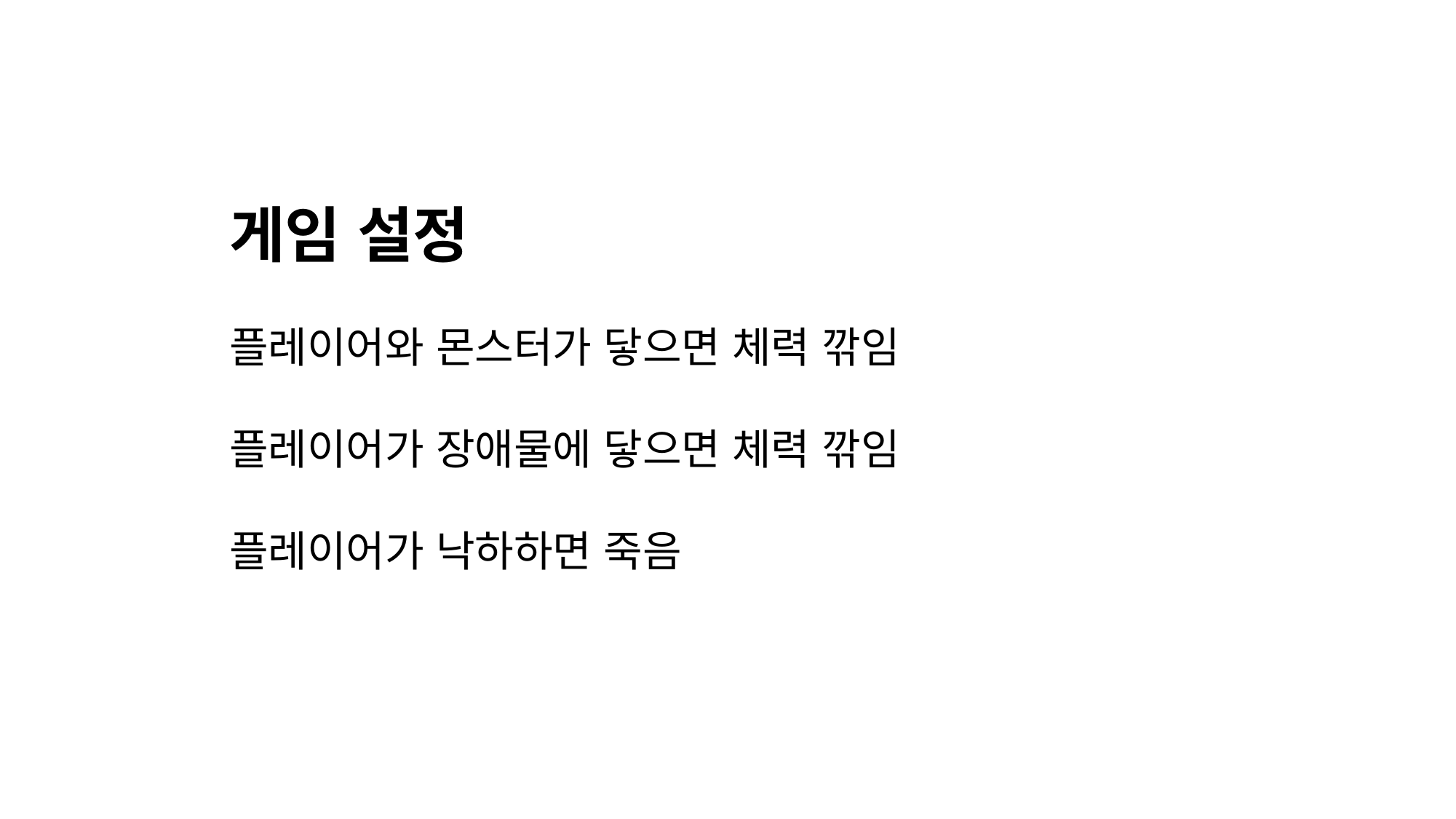

게임 설정

플레이어와 몬스터가 닿으면 체력 깎임

플레이어가 장애물에 닿으면 체력 깎임

플레이어가 낙하하면 죽음